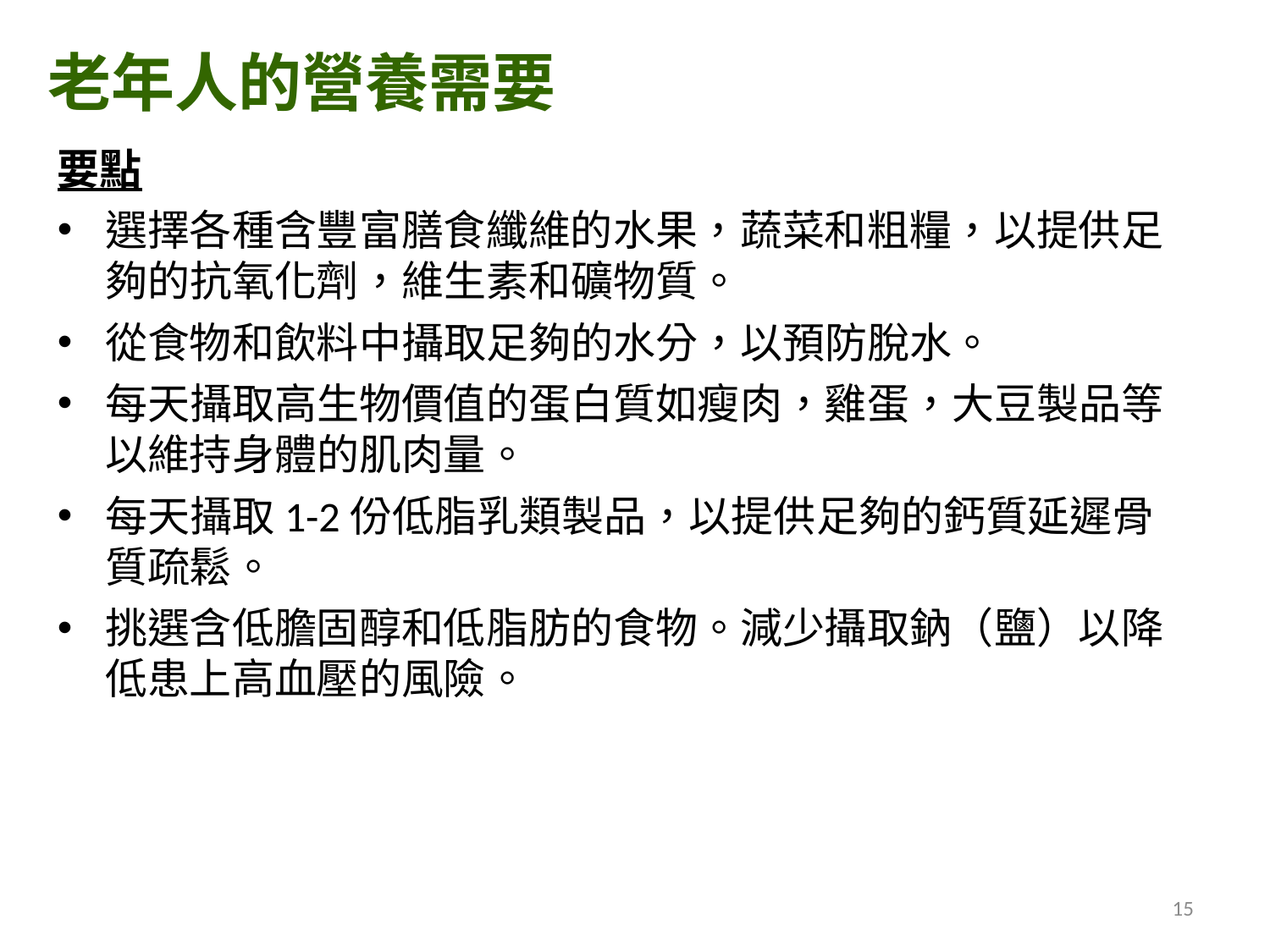

老年人的營養需要
要點
選擇各種含豐富膳食纖維的水果，蔬菜和粗糧，以提供足夠的抗氧化劑，維生素和礦物質。
從食物和飲料中攝取足夠的水分，以預防脫水。
每天攝取高生物價值的蛋白質如瘦肉，雞蛋，大豆製品等以維持身體的肌肉量。
每天攝取1-2份低脂乳類製品，以提供足夠的鈣質延遲骨質疏鬆。
挑選含低膽固醇和低脂肪的食物。減少攝取鈉（鹽）以降低患上高血壓的風險。
15